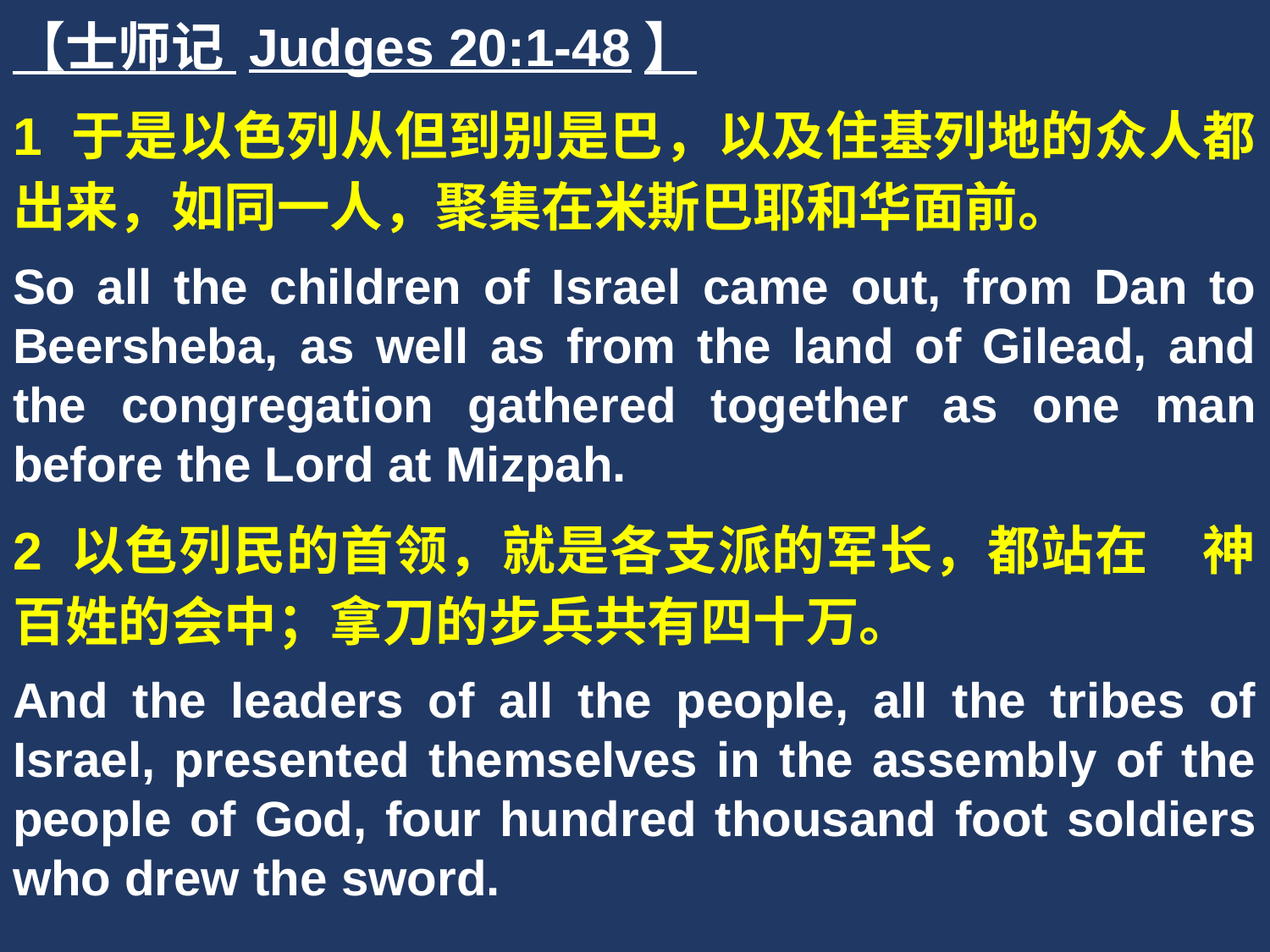

【士师记 Judges 20:1-48】
1 于是以色列从但到别是巴，以及住基列地的众人都出来，如同一人，聚集在米斯巴耶和华面前。
So all the children of Israel came out, from Dan to Beersheba, as well as from the land of Gilead, and the congregation gathered together as one man before the Lord at Mizpah.
2 以色列民的首领，就是各支派的军长，都站在　神百姓的会中；拿刀的步兵共有四十万。
And the leaders of all the people, all the tribes of Israel, presented themselves in the assembly of the people of God, four hundred thousand foot soldiers who drew the sword.